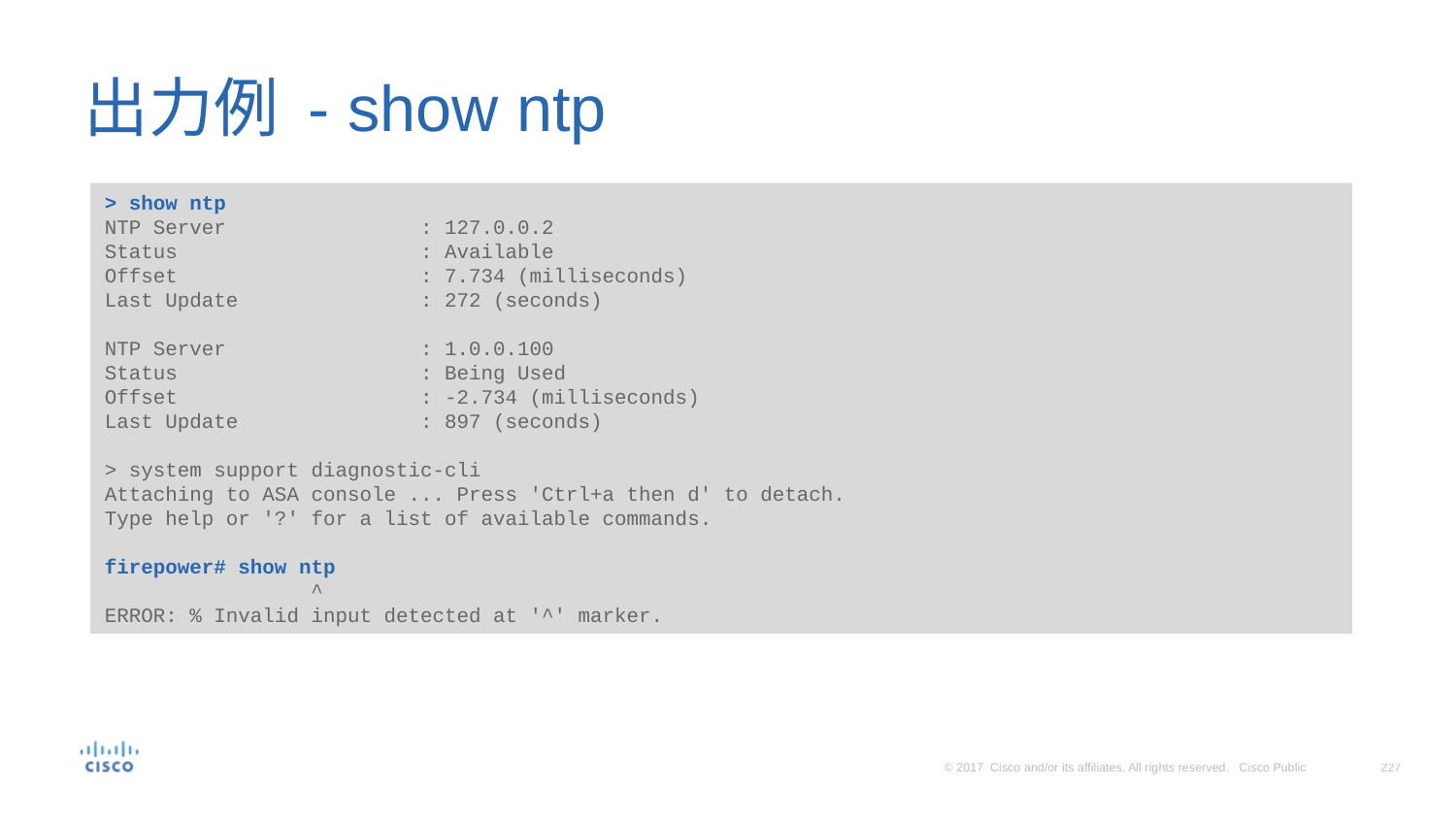

# 出力例 - show ntp
> show ntp
NTP Server                : 127.0.0.2
Status                    : Available
Offset                    : 7.734 (milliseconds)
Last Update               : 272 (seconds)

NTP Server                : 1.0.0.100
Status                    : Being Used
Offset                    : -2.734 (milliseconds)
Last Update               : 897 (seconds)

> system support diagnostic-cli
Attaching to ASA console ... Press 'Ctrl+a then d' to detach.
Type help or '?' for a list of available commands.

firepower# show ntp
                 ^
ERROR: % Invalid input detected at '^' marker.